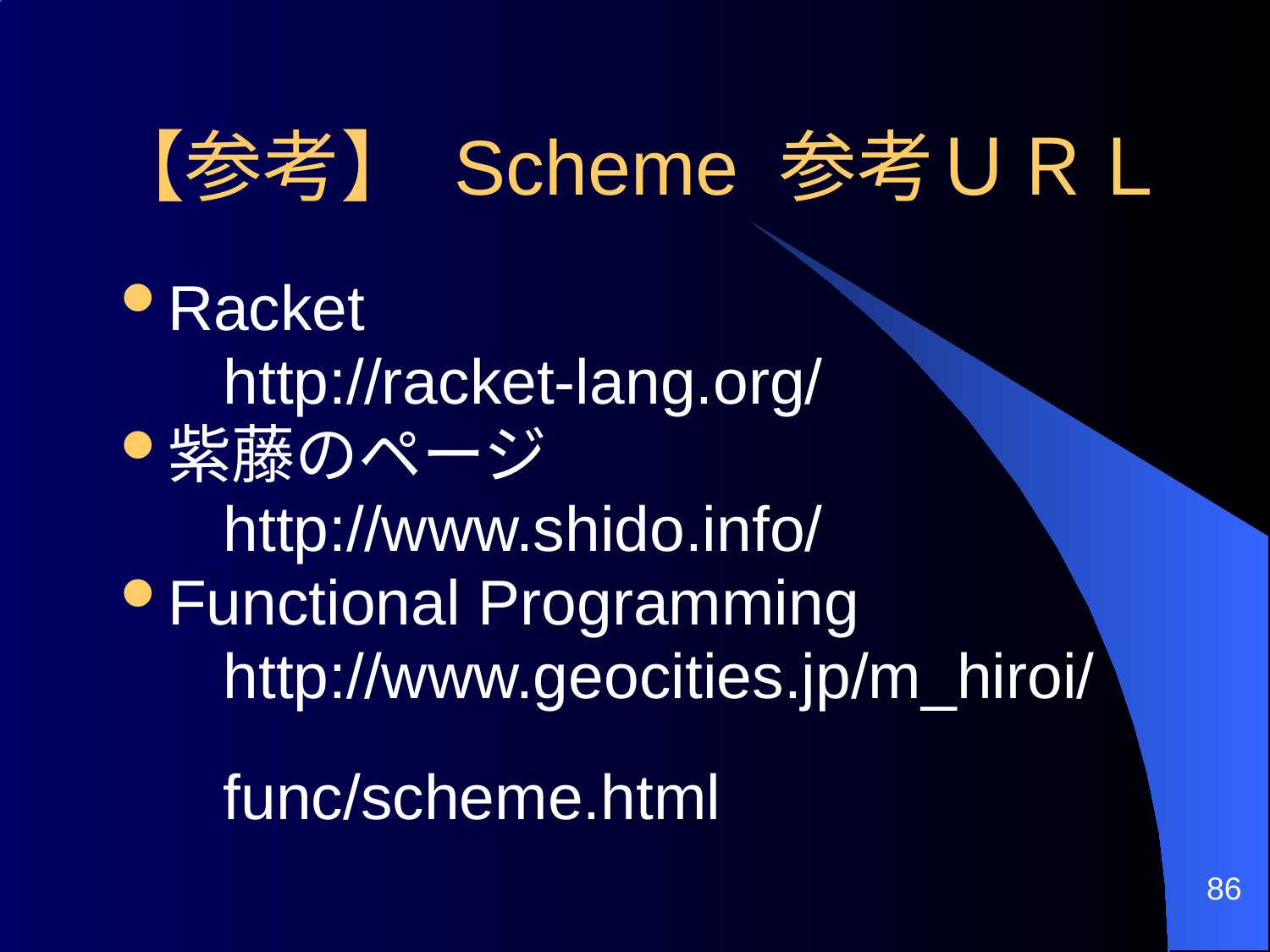

# 【参考】 Scheme 参考ＵＲＬ
Racket
	http://racket-lang.org/
紫藤のページ
	http://www.shido.info/
Functional Programming
	http://www.geocities.jp/m_hiroi/
				  func/scheme.html
86